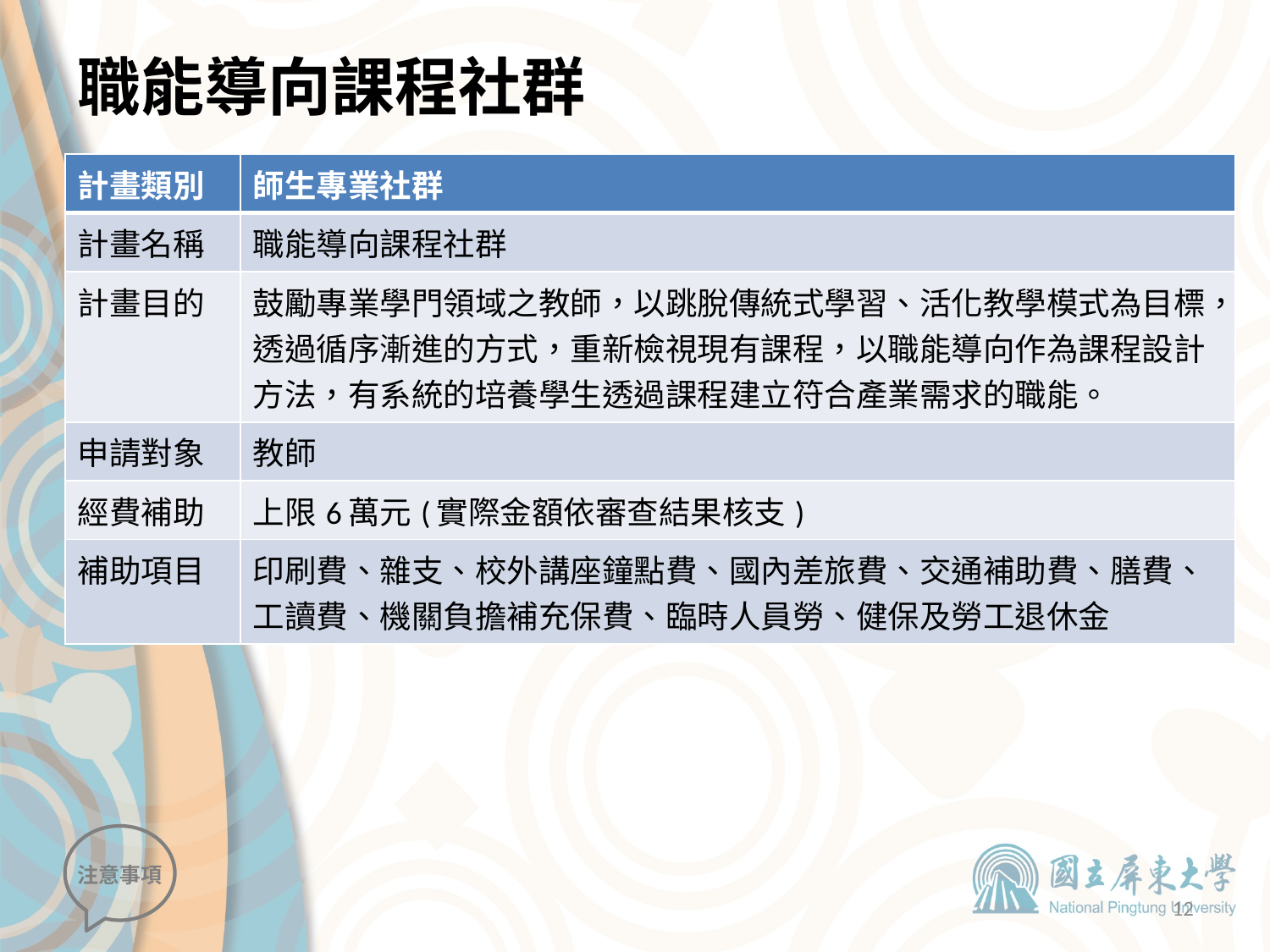

# 職能導向課程社群
| 計畫類別 | 師生專業社群 |
| --- | --- |
| 計畫名稱 | 職能導向課程社群 |
| 計畫目的 | 鼓勵專業學門領域之教師，以跳脫傳統式學習、活化教學模式為目標，透過循序漸進的方式，重新檢視現有課程，以職能導向作為課程設計方法，有系統的培養學生透過課程建立符合產業需求的職能。 |
| 申請對象 | 教師 |
| 經費補助 | 上限6萬元(實際金額依審查結果核支) |
| 補助項目 | 印刷費、雜支、校外講座鐘點費、國內差旅費、交通補助費、膳費、工讀費、機關負擔補充保費、臨時人員勞、健保及勞工退休金 |

注意事項
12